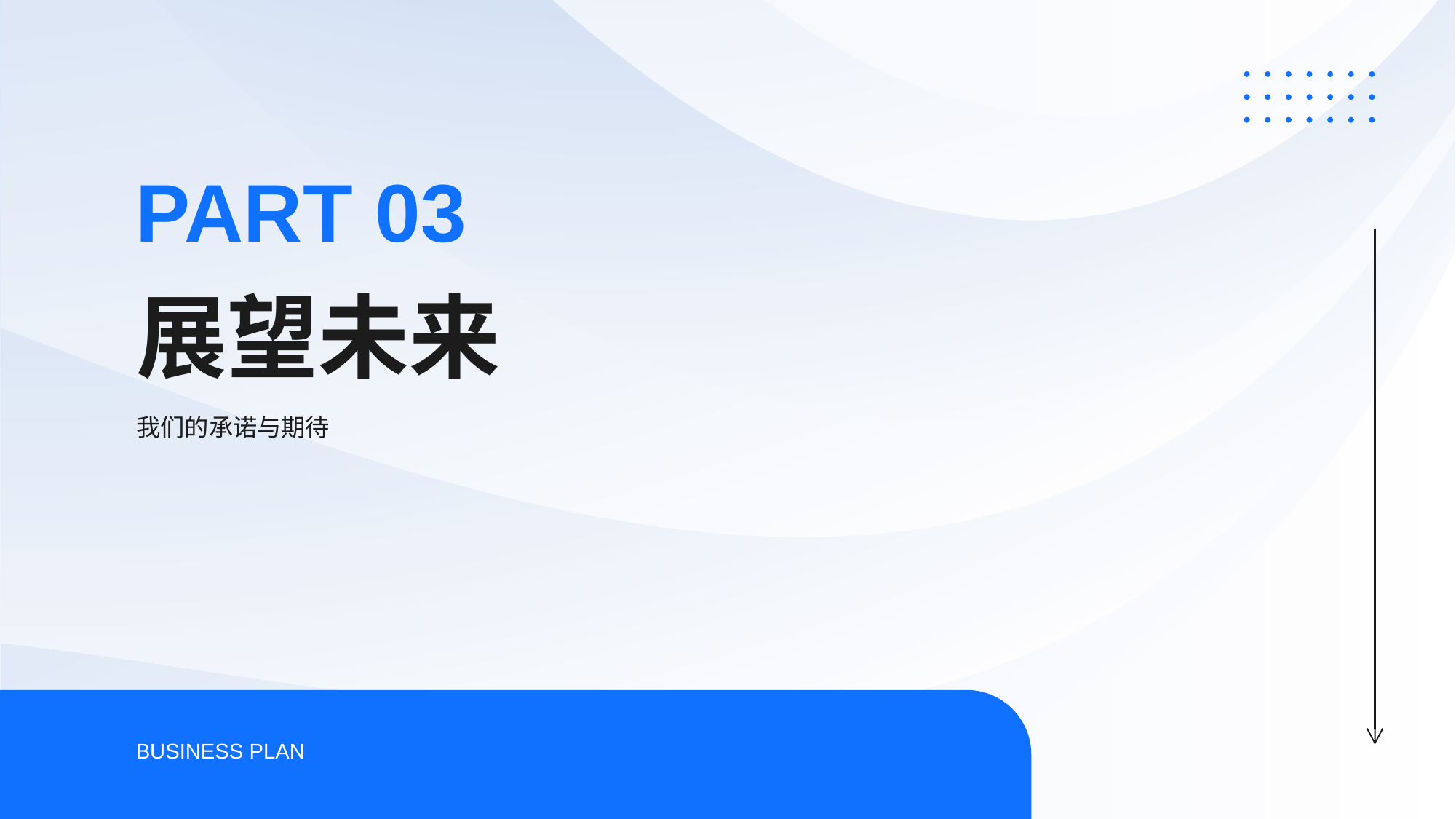

PART 03
# 展望未来
我们的承诺与期待
BUSINESS PLAN